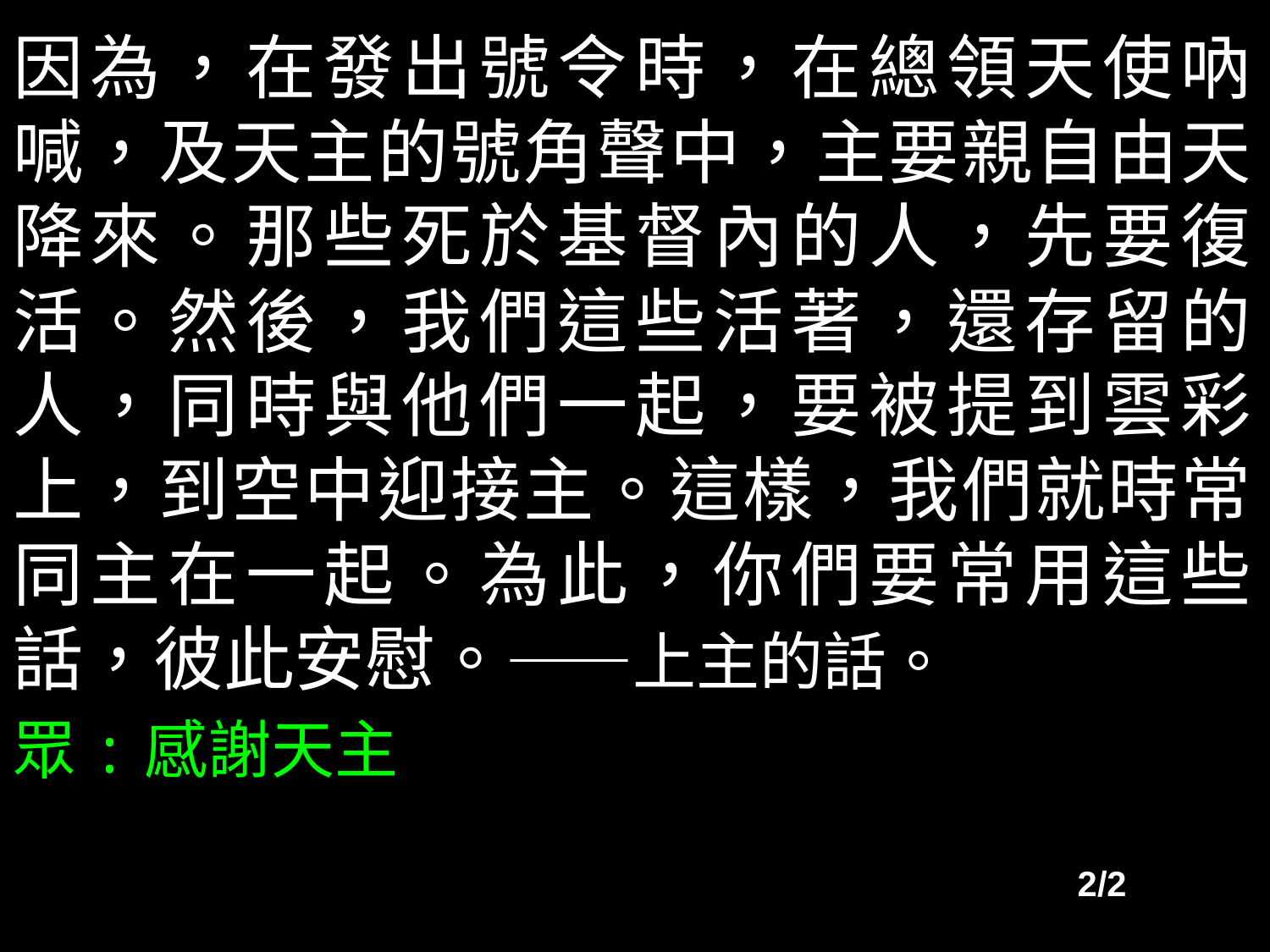

因為，在發出號令時，在總領天使吶喊，及天主的號角聲中，主要親自由天降來。那些死於基督內的人，先要復活。然後，我們這些活著，還存留的人，同時與他們一起，要被提到雲彩上，到空中迎接主。這樣，我們就時常同主在一起。為此，你們要常用這些話，彼此安慰。——上主的話。
眾:感謝天主

2/2